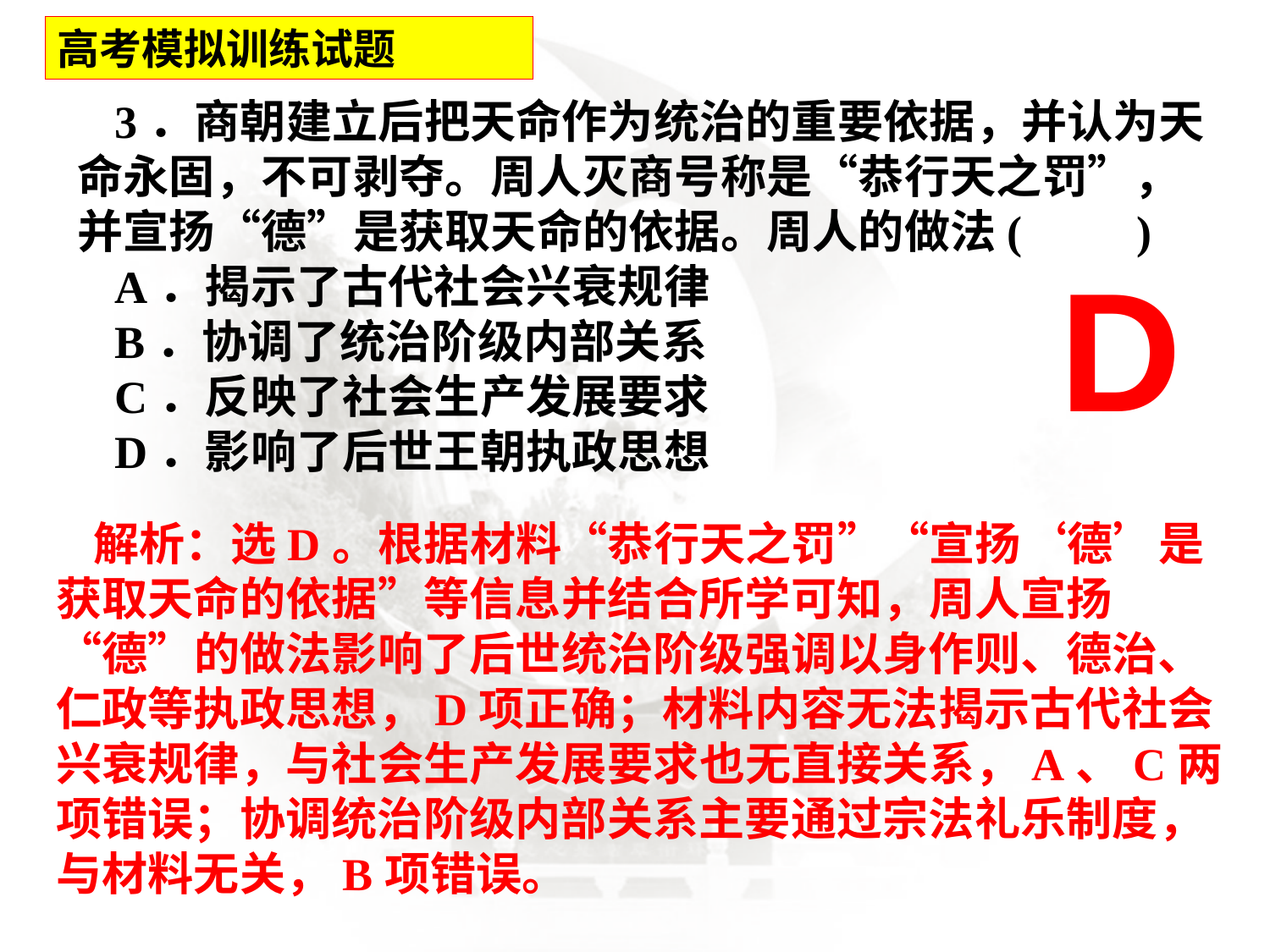

高考模拟训练试题
3．商朝建立后把天命作为统治的重要依据，并认为天命永固，不可剥夺。周人灭商号称是“恭行天之罚”，并宣扬“德”是获取天命的依据。周人的做法(　　)
A．揭示了古代社会兴衰规律
B．协调了统治阶级内部关系
C．反映了社会生产发展要求
D．影响了后世王朝执政思想
D
解析：选D。根据材料“恭行天之罚”“宣扬‘德’是获取天命的依据”等信息并结合所学可知，周人宣扬“德”的做法影响了后世统治阶级强调以身作则、德治、仁政等执政思想，D项正确；材料内容无法揭示古代社会兴衰规律，与社会生产发展要求也无直接关系，A、C两项错误；协调统治阶级内部关系主要通过宗法礼乐制度，与材料无关，B项错误。